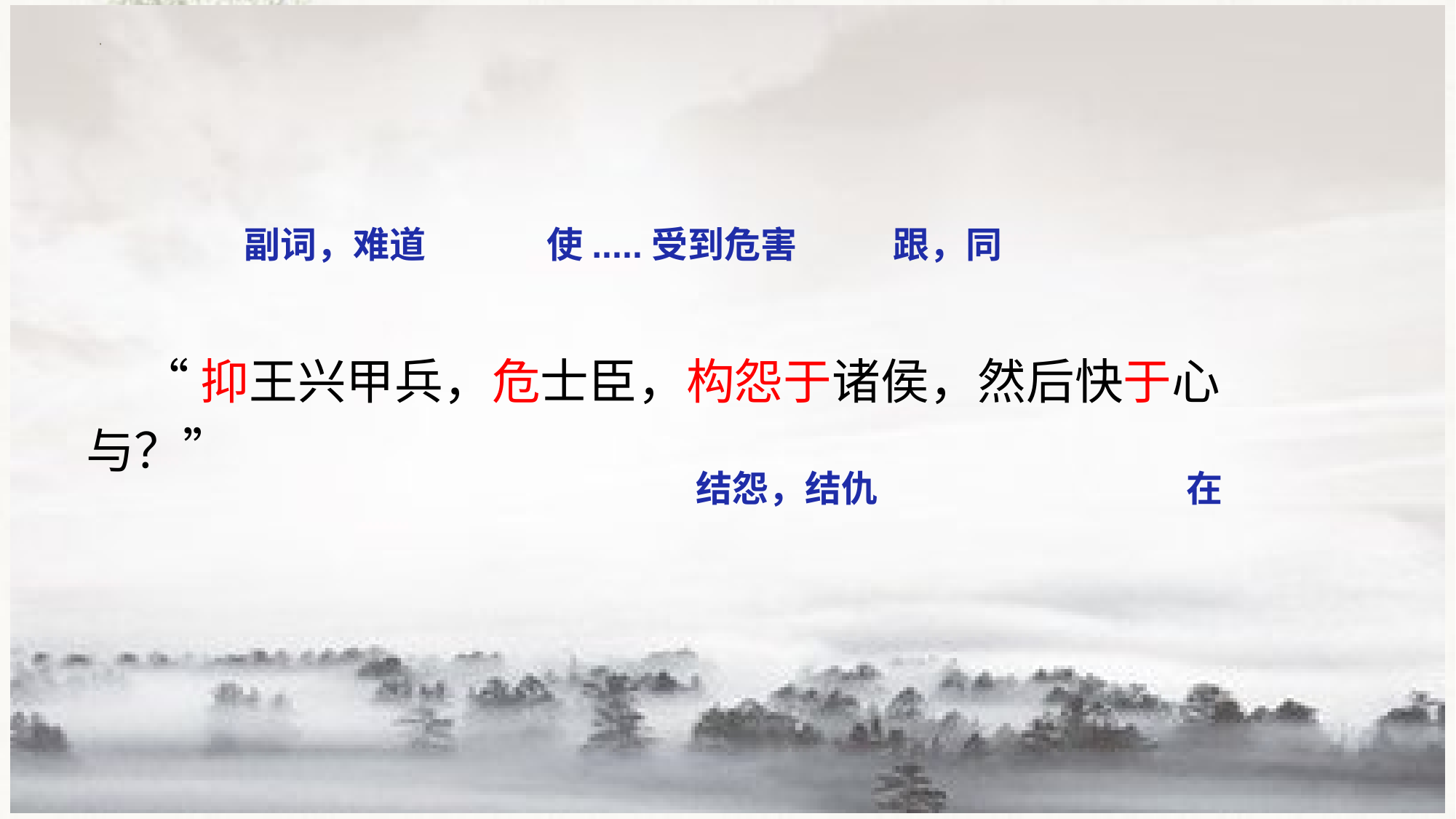

使.....受到危害
副词，难道
跟，同
“抑王兴甲兵，危士臣，构怨于诸侯，然后快于心与？”
结怨，结仇
在